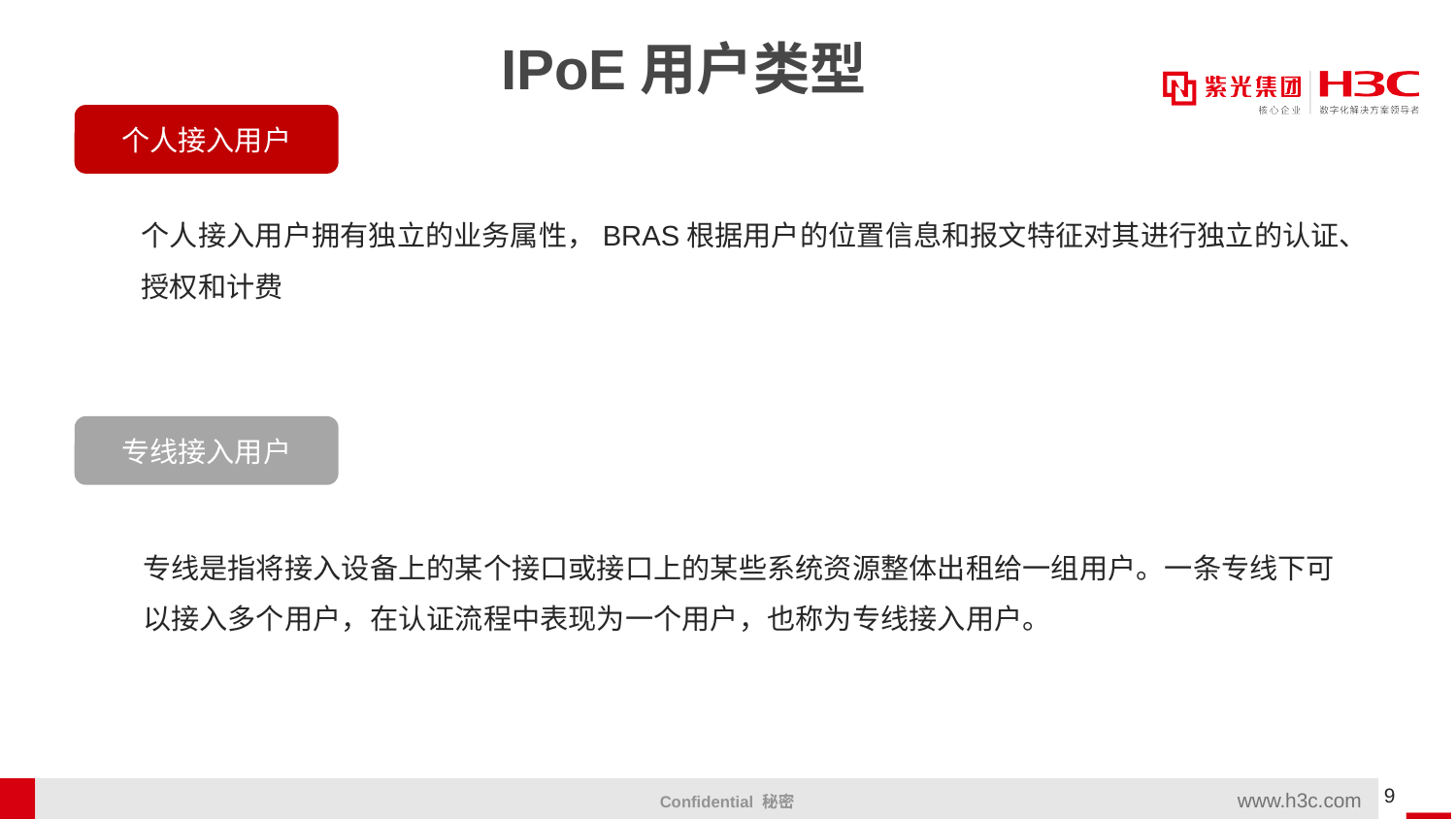

# IPoE用户类型
个人接入用户
个人接入用户拥有独立的业务属性，BRAS根据用户的位置信息和报文特征对其进行独立的认证、授权和计费
专线接入用户
专线是指将接入设备上的某个接口或接口上的某些系统资源整体出租给一组用户。一条专线下可以接入多个用户，在认证流程中表现为一个用户，也称为专线接入用户。